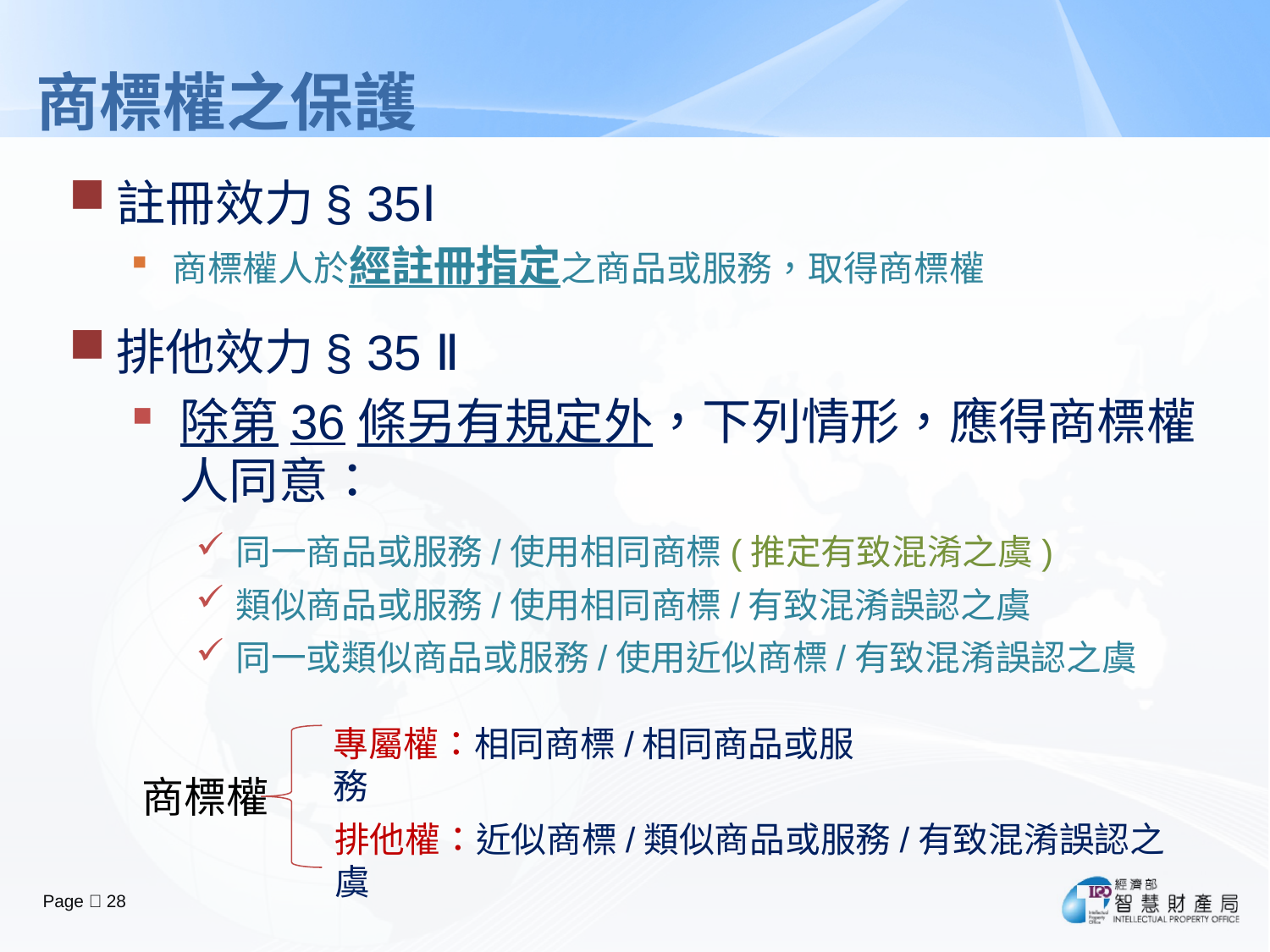

# 商標權之保護
註冊效力§ 35Ⅰ
商標權人於經註冊指定之商品或服務，取得商標權
排他效力§ 35 Ⅱ
除第36條另有規定外，下列情形，應得商標權人同意：
同一商品或服務/使用相同商標(推定有致混淆之虞)
類似商品或服務/使用相同商標/有致混淆誤認之虞
同一或類似商品或服務/使用近似商標/有致混淆誤認之虞

專屬權：相同商標/相同商品或服務

商標權
排他權：近似商標/類似商品或服務/有致混淆誤認之虞